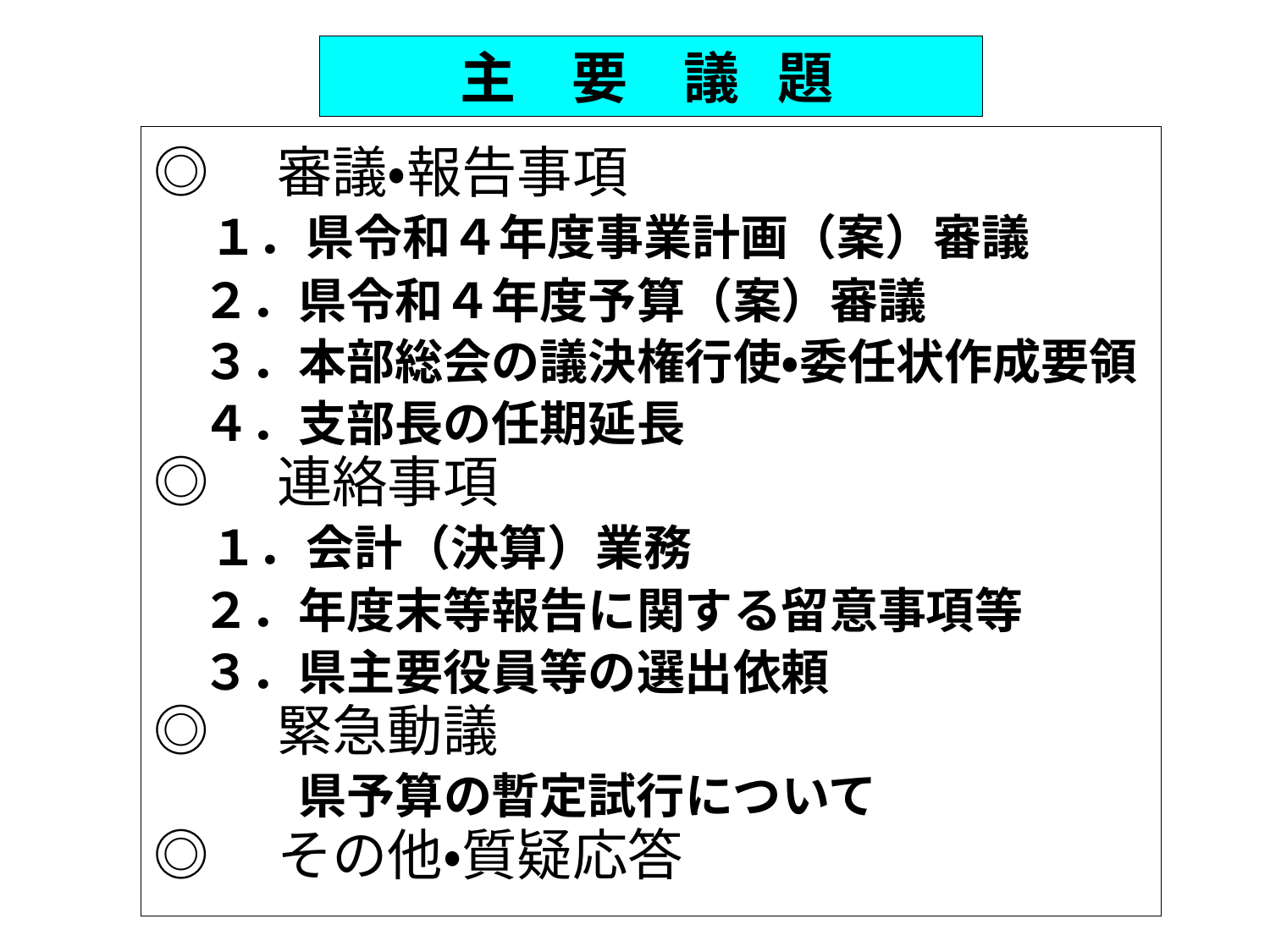

# 主　要　議   題

◎　審議・報告事項
　１．県令和４年度事業計画（案）審議
　２．県令和４年度予算（案）審議
　３．本部総会の議決権行使・委任状作成要領
　４．支部長の任期延長
◎　連絡事項
　１．会計（決算）業務
　２．年度末等報告に関する留意事項等
　３．県主要役員等の選出依頼
◎　緊急動議
　　　県予算の暫定試行について
◎　その他・質疑応答